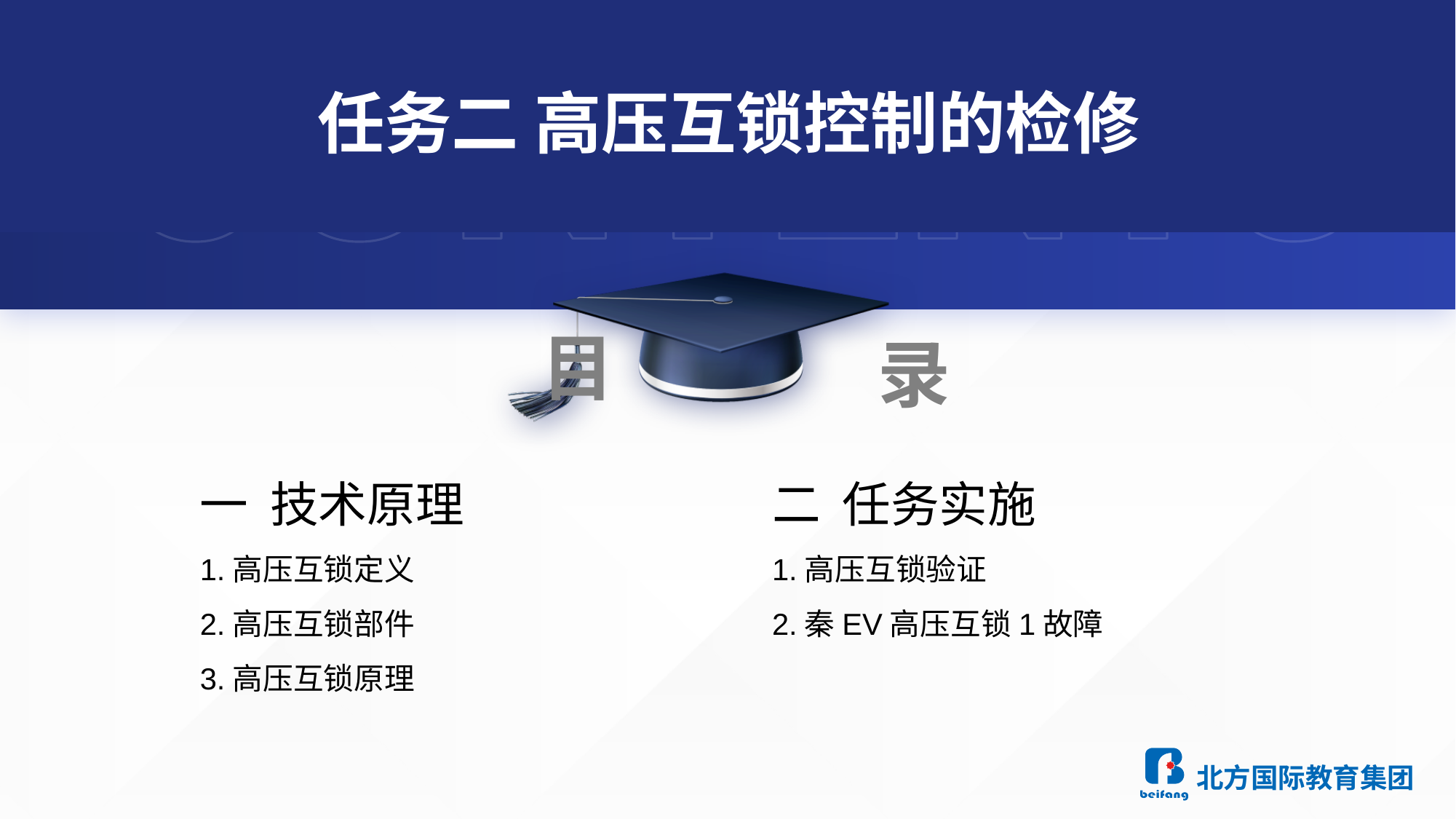

# 任务二 高压互锁控制的检修
一  技术原理
1.高压互锁定义
2.高压互锁部件
3.高压互锁原理

二  任务实施
1.高压互锁验证
2.秦EV高压互锁1故障